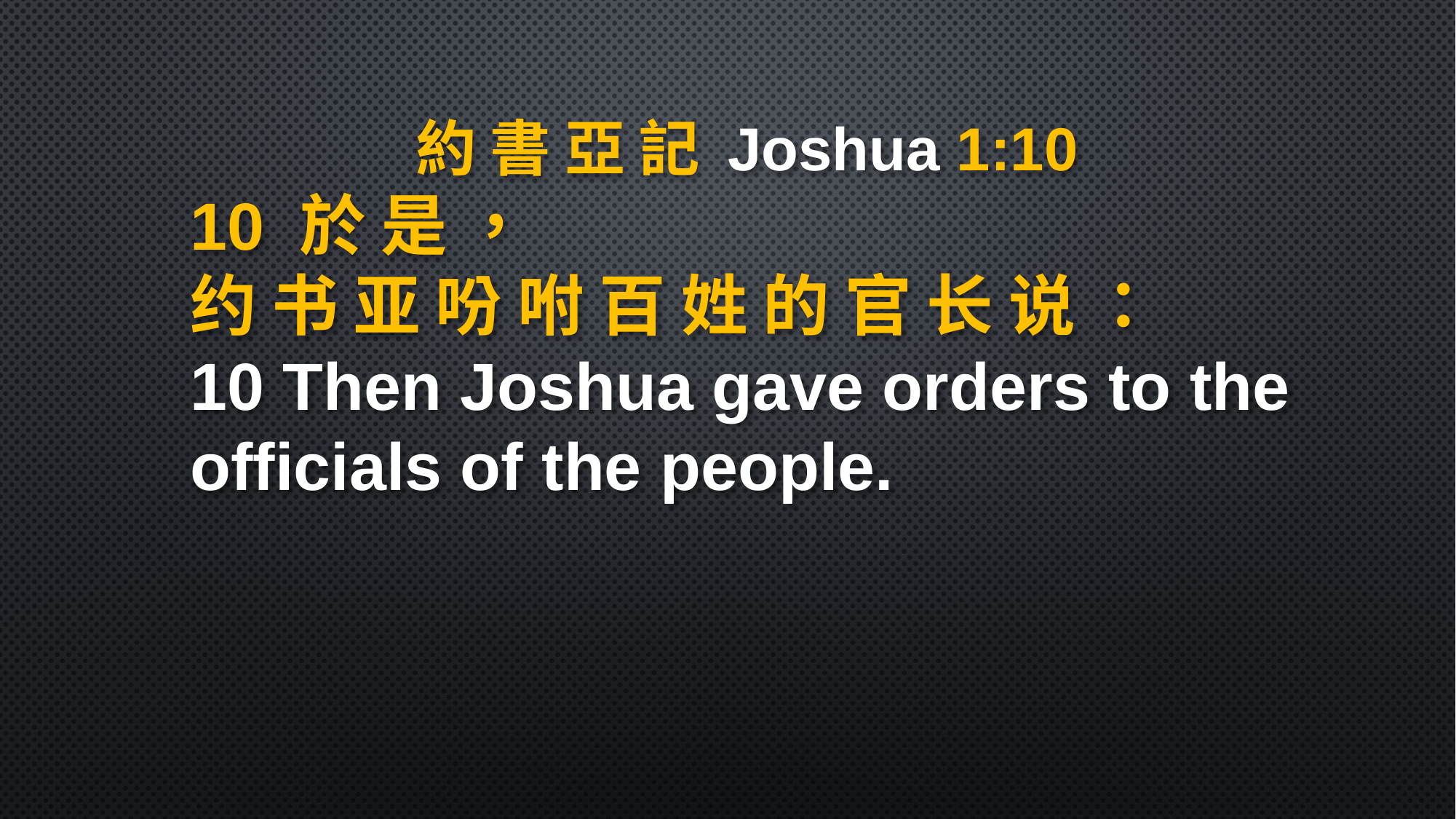

約 書 亞 記 Joshua 1:10
10 於 是 ，
约 书 亚 吩 咐 百 姓 的 官 长 说 ：
10 Then Joshua gave orders to the officials of the people.